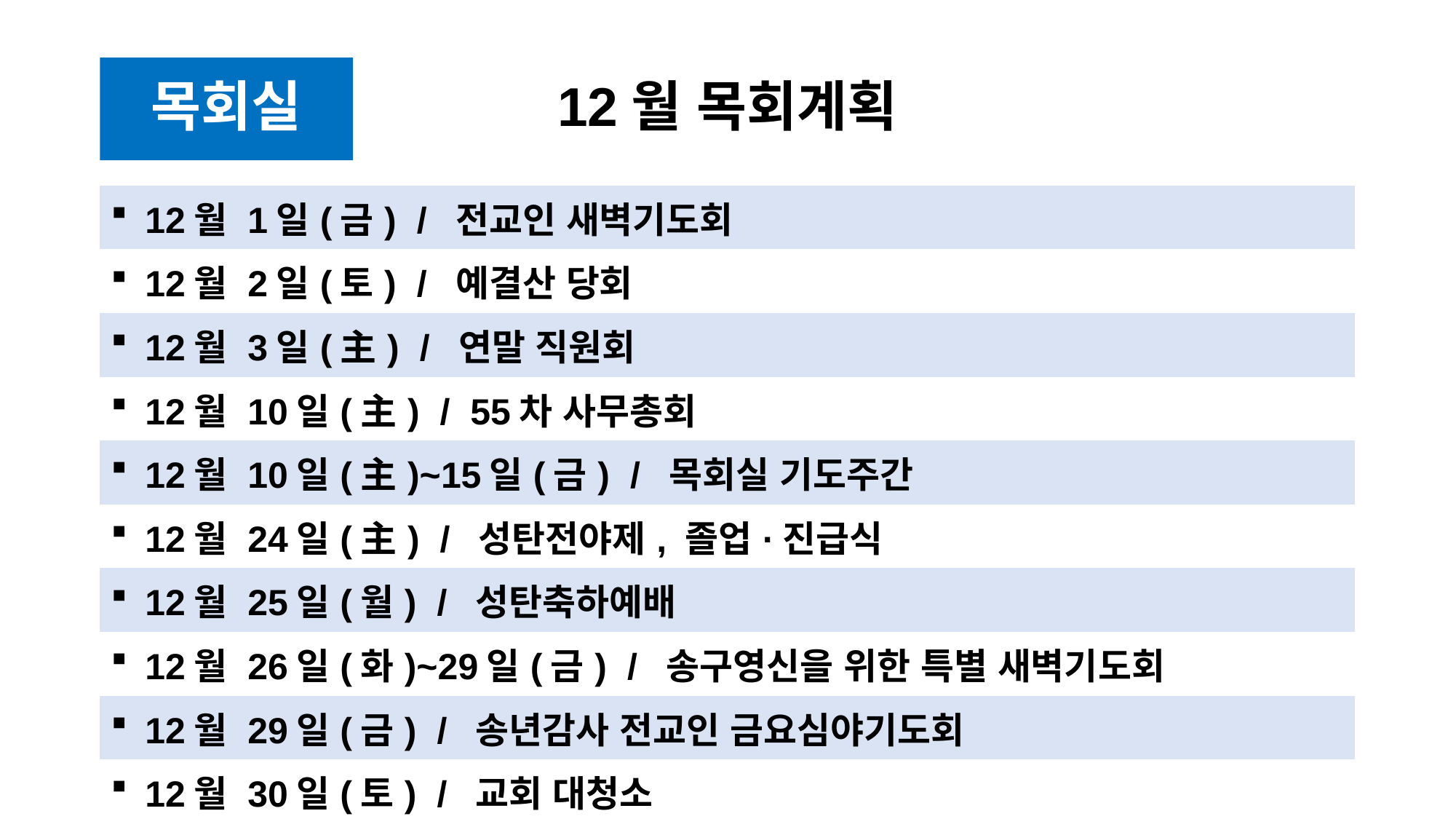

# 12월 목회계획
목회실
| 12월 1일(금) / 전교인 새벽기도회 |
| --- |
| 12월 2일(토) / 예결산 당회 |
| 12월 3일(主) / 연말 직원회 |
| 12월 10일(主) / 55차 사무총회 |
| 12월 10일(主)~15일(금) / 목회실 기도주간 |
| 12월 24일(主) / 성탄전야제, 졸업·진급식 |
| 12월 25일(월) / 성탄축하예배 |
| 12월 26일(화)~29일(금) / 송구영신을 위한 특별 새벽기도회 |
| 12월 29일(금) / 송년감사 전교인 금요심야기도회 |
| 12월 30일(토) / 교회 대청소 |
| 12월 31일(主) / 목장·기관의 날(목장), 송구영신예배 |